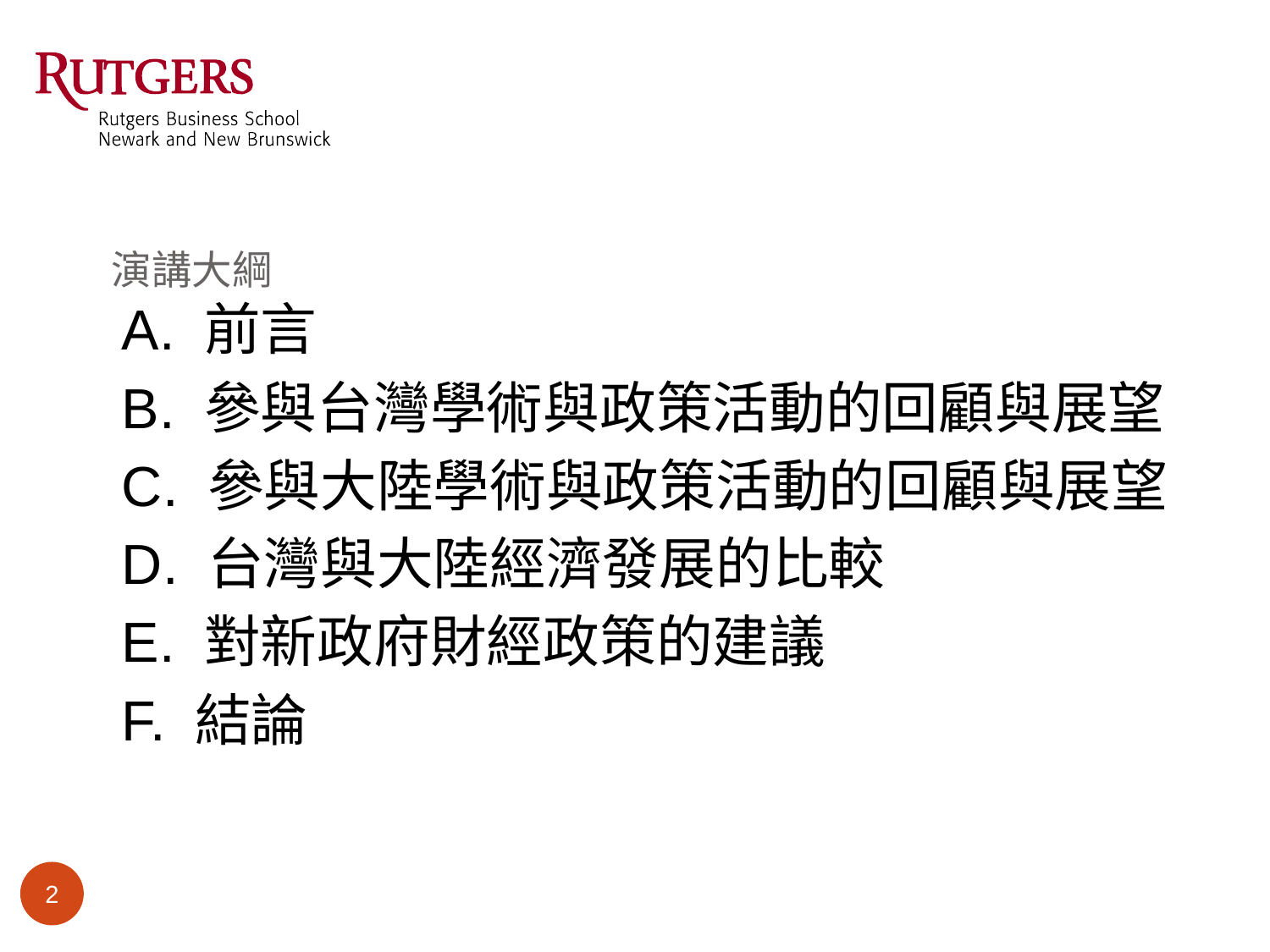

# 演講大綱
A. 前言
B. 參與台灣學術與政策活動的回顧與展望
C. 參與大陸學術與政策活動的回顧與展望
D. 台灣與大陸經濟發展的比較
E. 對新政府財經政策的建議
F. 結論

2